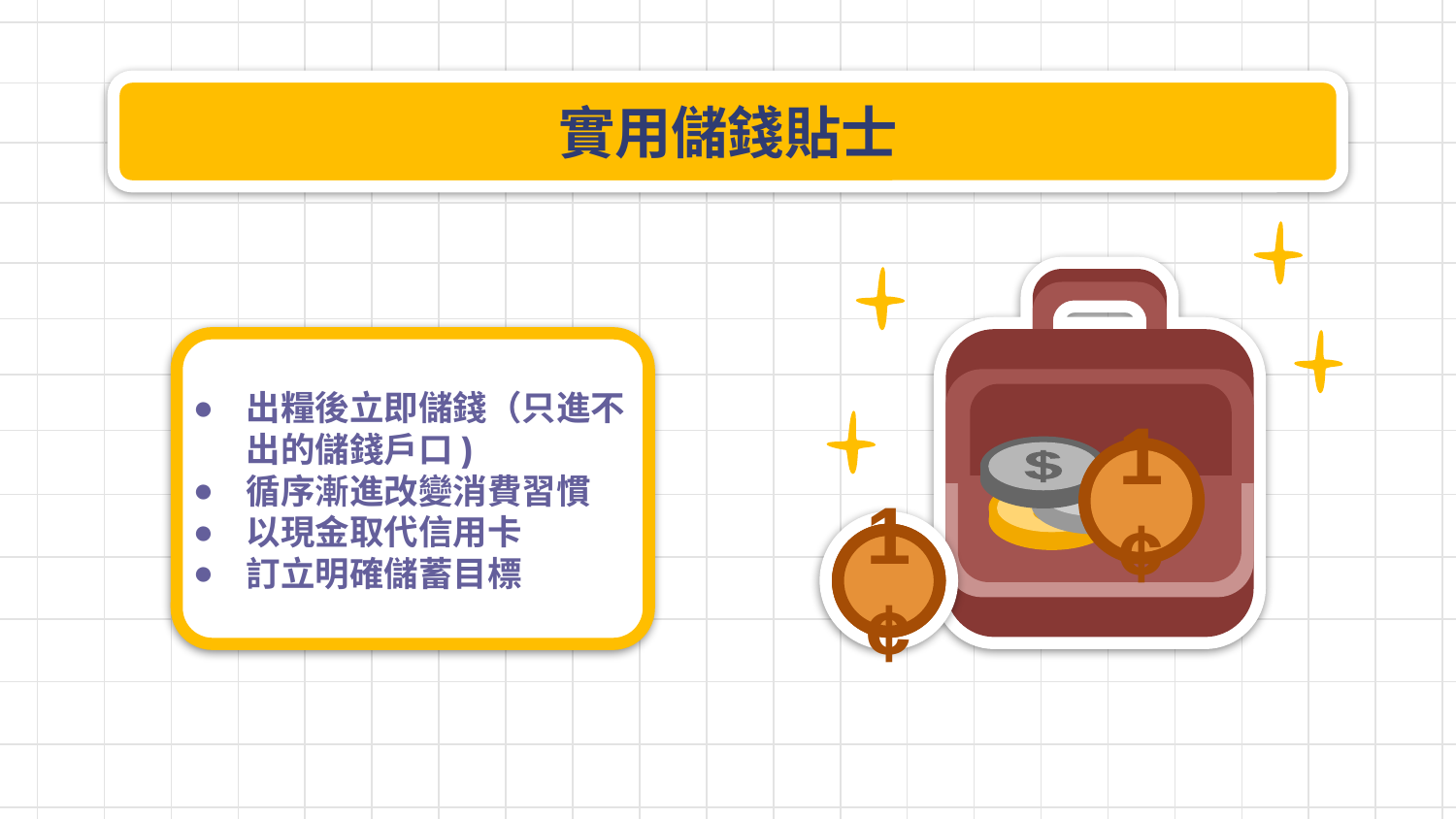

# 實用儲錢貼士
出糧後立即儲錢（只進不出的儲錢戶口)
循序漸進改變消費習慣
以現金取代信用卡
訂立明確儲蓄目標

1¢